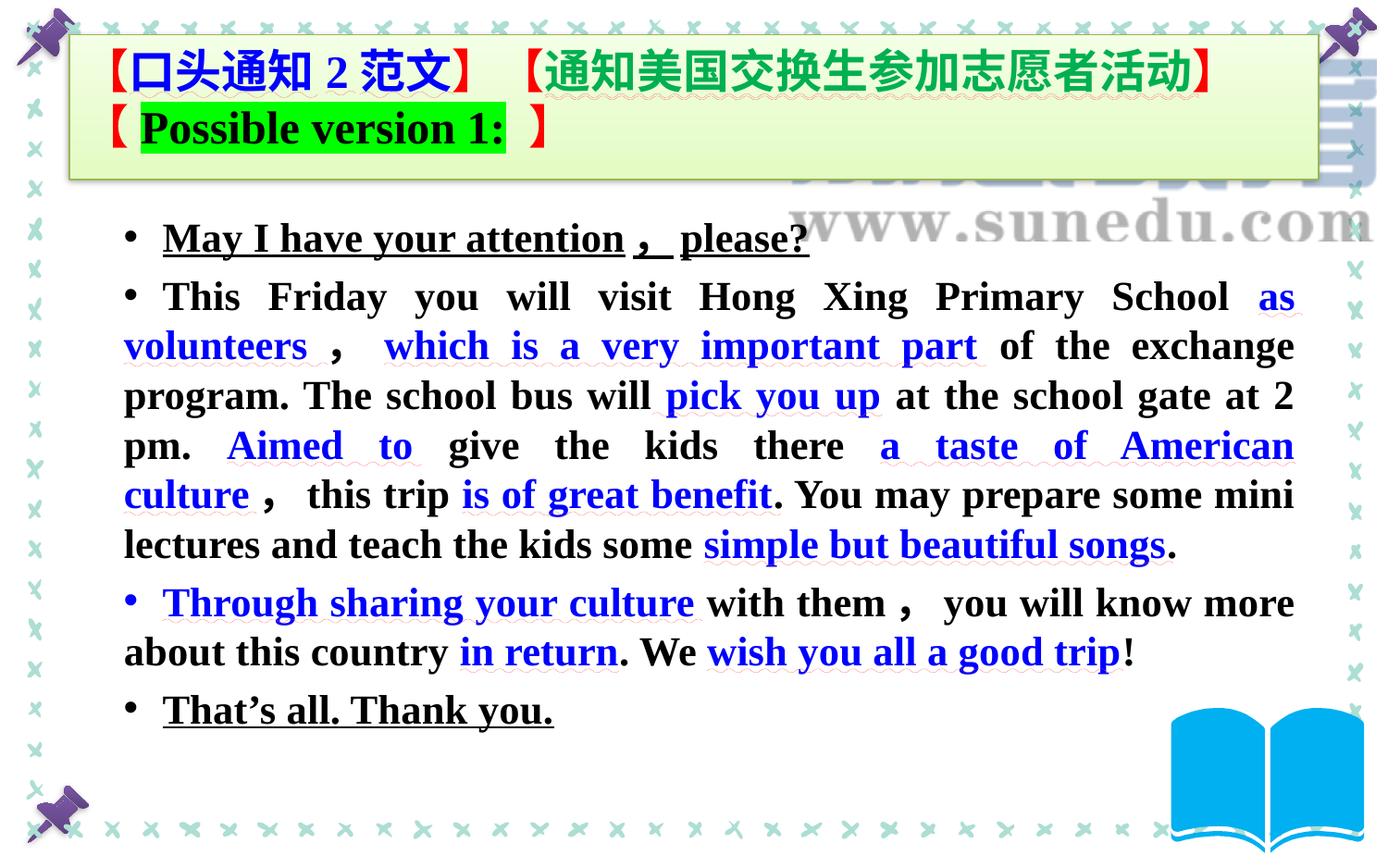

# 【口头通知2范文】【通知美国交换生参加志愿者活动】【Possible version 1: 】
May I have your attention，please?
This Friday you will visit Hong Xing Primary School as volunteers，which is a very important part of the exchange program. The school bus will pick you up at the school gate at 2 pm. Aimed to give the kids there a taste of American culture，this trip is of great benefit. You may prepare some mini lectures and teach the kids some simple but beautiful songs.
Through sharing your culture with them，you will know more about this country in return. We wish you all a good trip!
That’s all. Thank you.